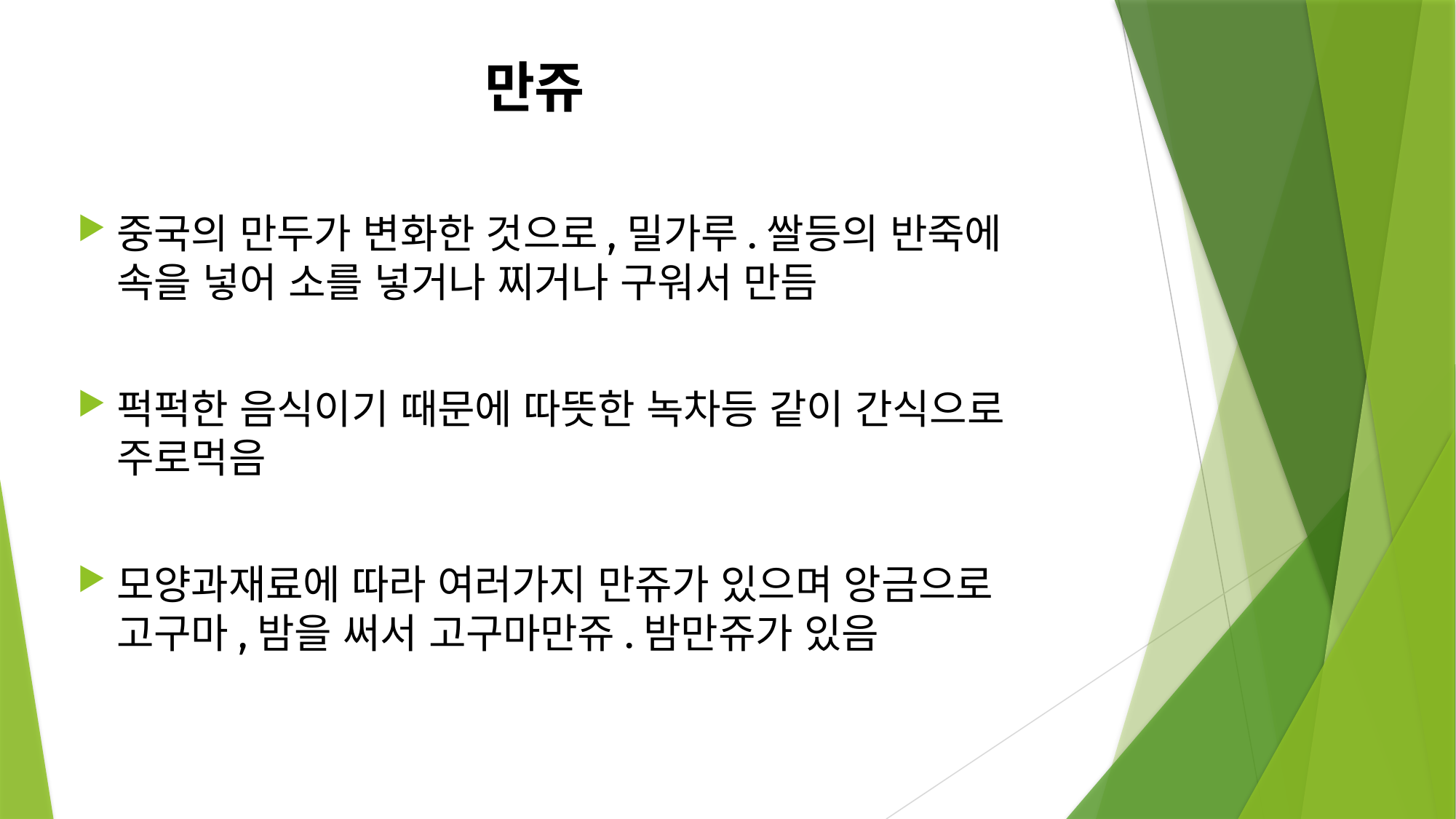

# 만쥬
중국의 만두가 변화한 것으로,밀가루.쌀등의 반죽에 속을 넣어 소를 넣거나 찌거나 구워서 만듬

퍽퍽한 음식이기 때문에 따뜻한 녹차등 같이 간식으로 주로먹음

모양과재료에 따라 여러가지 만쥬가 있으며 앙금으로 고구마,밤을 써서 고구마만쥬.밤만쥬가 있음